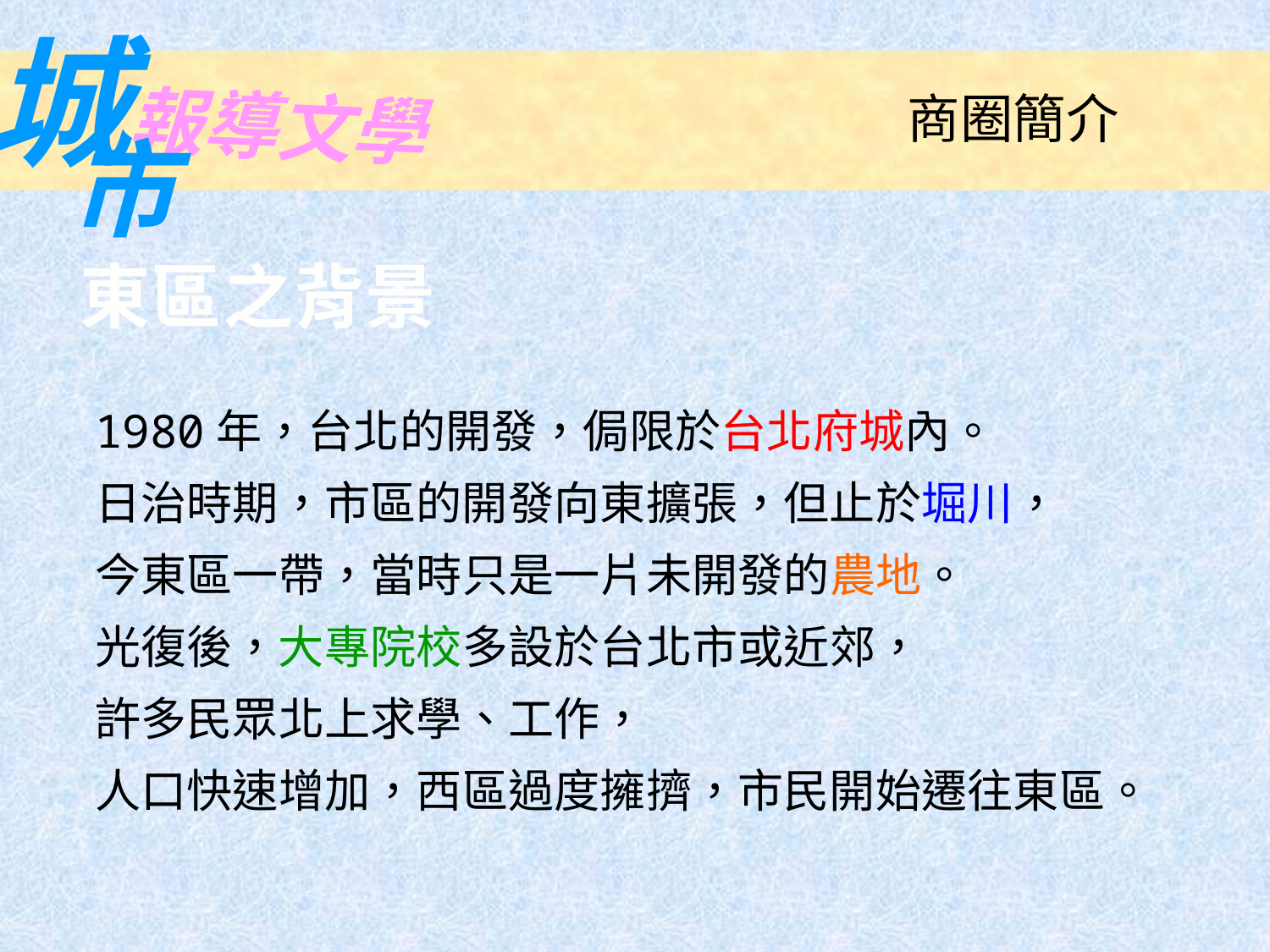

城

報導文學
市
商圈簡介
東區之背景
1980年，台北的開發，侷限於台北府城內。

日治時期，市區的開發向東擴張，但止於堀川，

今東區一帶，當時只是一片未開發的農地。

光復後，大專院校多設於台北市或近郊，

許多民眾北上求學、工作，

人口快速增加，西區過度擁擠，市民開始遷往東區。